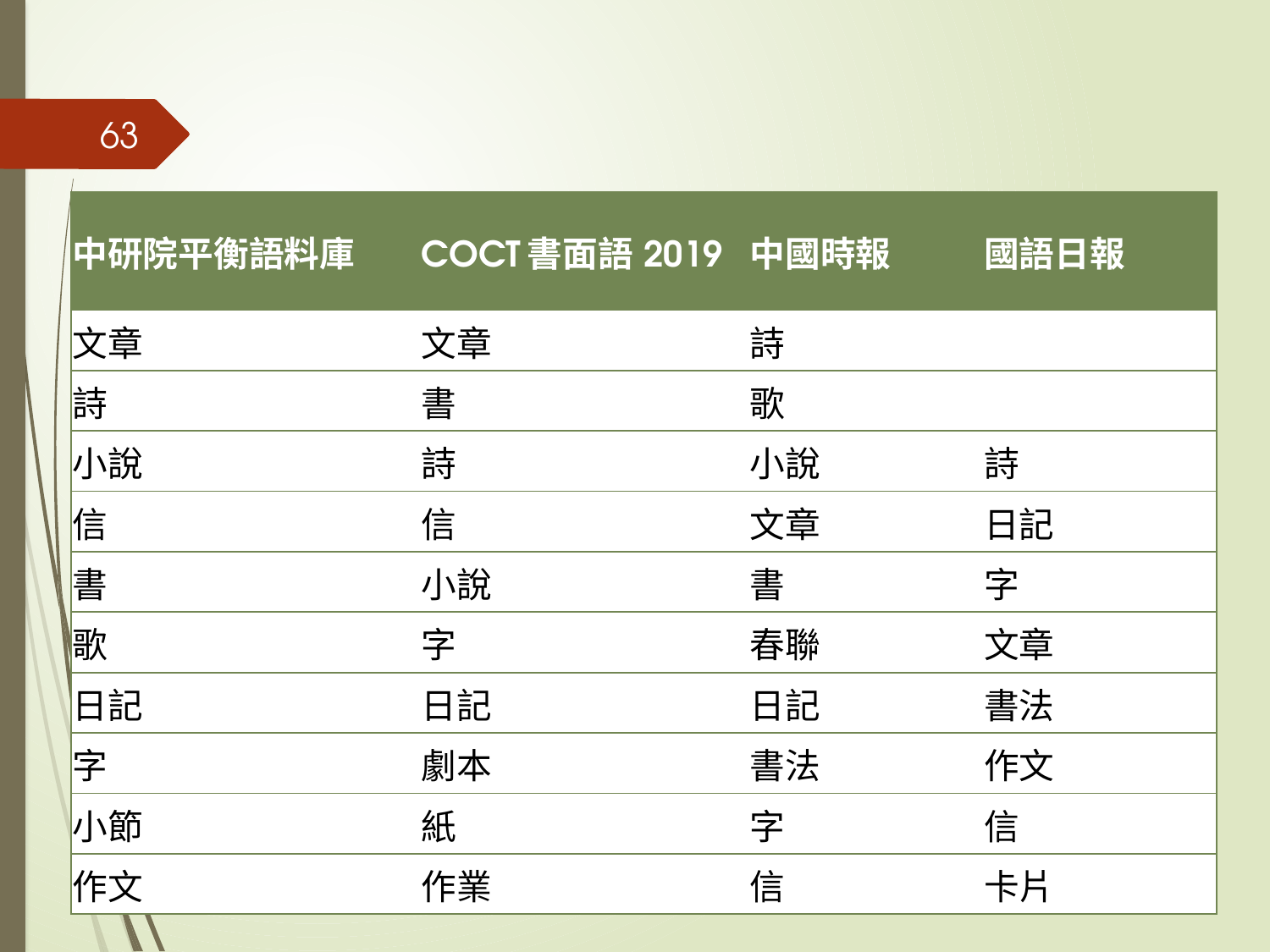

63
| 中研院平衡語料庫 | COCT書面語2019 | 中國時報 | 國語日報 |
| --- | --- | --- | --- |
| 文章 | 文章 | 詩 | 功課 |
| 詩 | 書 | 歌 | 作業 |
| 小說 | 詩 | 小說 | 詩 |
| 信 | 信 | 文章 | 日記 |
| 書 | 小說 | 書 | 字 |
| 歌 | 字 | 春聯 | 文章 |
| 日記 | 日記 | 日記 | 書法 |
| 字 | 劇本 | 書法 | 作文 |
| 小節 | 紙 | 字 | 信 |
| 作文 | 作業 | 信 | 卡片 |